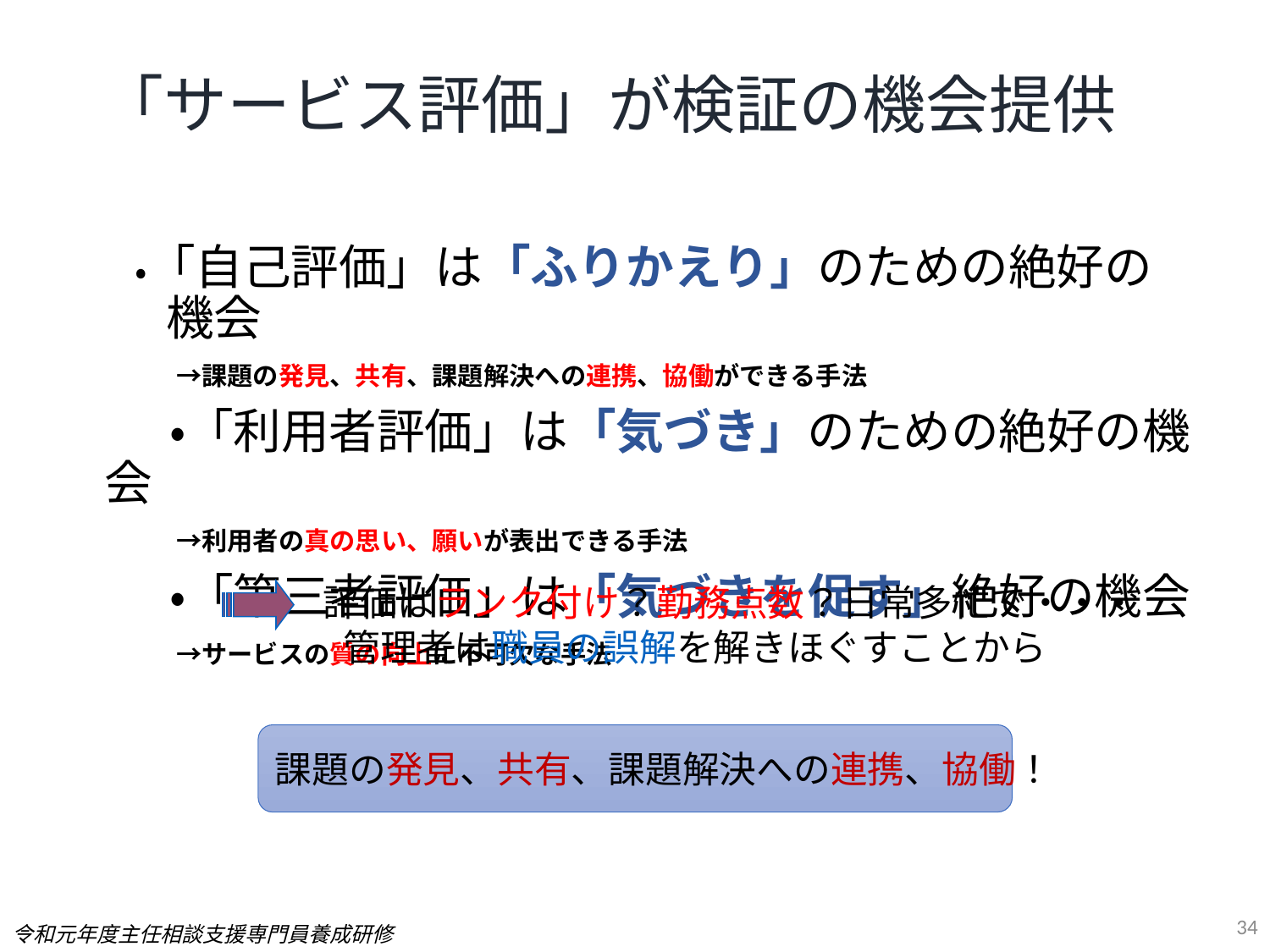

# 「サービス評価」が検証の機会提供
・「自己評価」は「ふりかえり」のための絶好の機会
　　　　→課題の発見、共有、課題解決への連携、協働ができる手法
　　・「利用者評価」は「気づき」のための絶好の機会
　　　　→利用者の真の思い、願いが表出できる手法
　　・「第三者評価」は「気づきを促す」絶好の機会
　　　　→サービスの質の向上に不可欠な手法

 評価はランク付け？勤務点数？日常多忙で・・・
　管理者は職員の誤解を解きほぐすことから

課題の発見、共有、課題解決への連携、協働！
34
令和元年度主任相談支援専門員養成研修